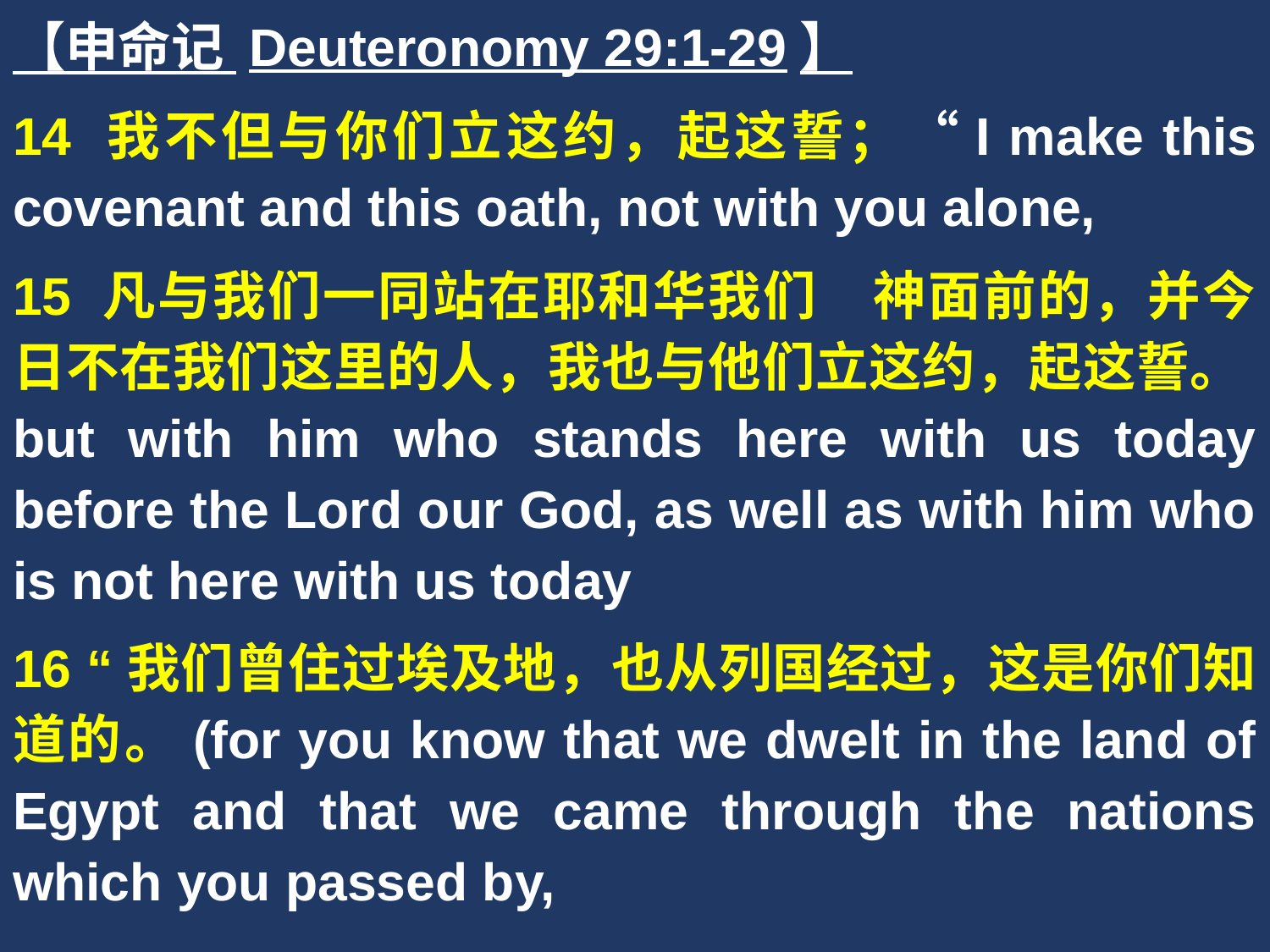

【申命记 Deuteronomy 29:1-29】
14 我不但与你们立这约，起这誓；“I make this covenant and this oath, not with you alone,
15 凡与我们一同站在耶和华我们　神面前的，并今日不在我们这里的人，我也与他们立这约，起这誓。but with him who stands here with us today before the Lord our God, as well as with him who is not here with us today
16 “我们曾住过埃及地，也从列国经过，这是你们知道的。(for you know that we dwelt in the land of Egypt and that we came through the nations which you passed by,